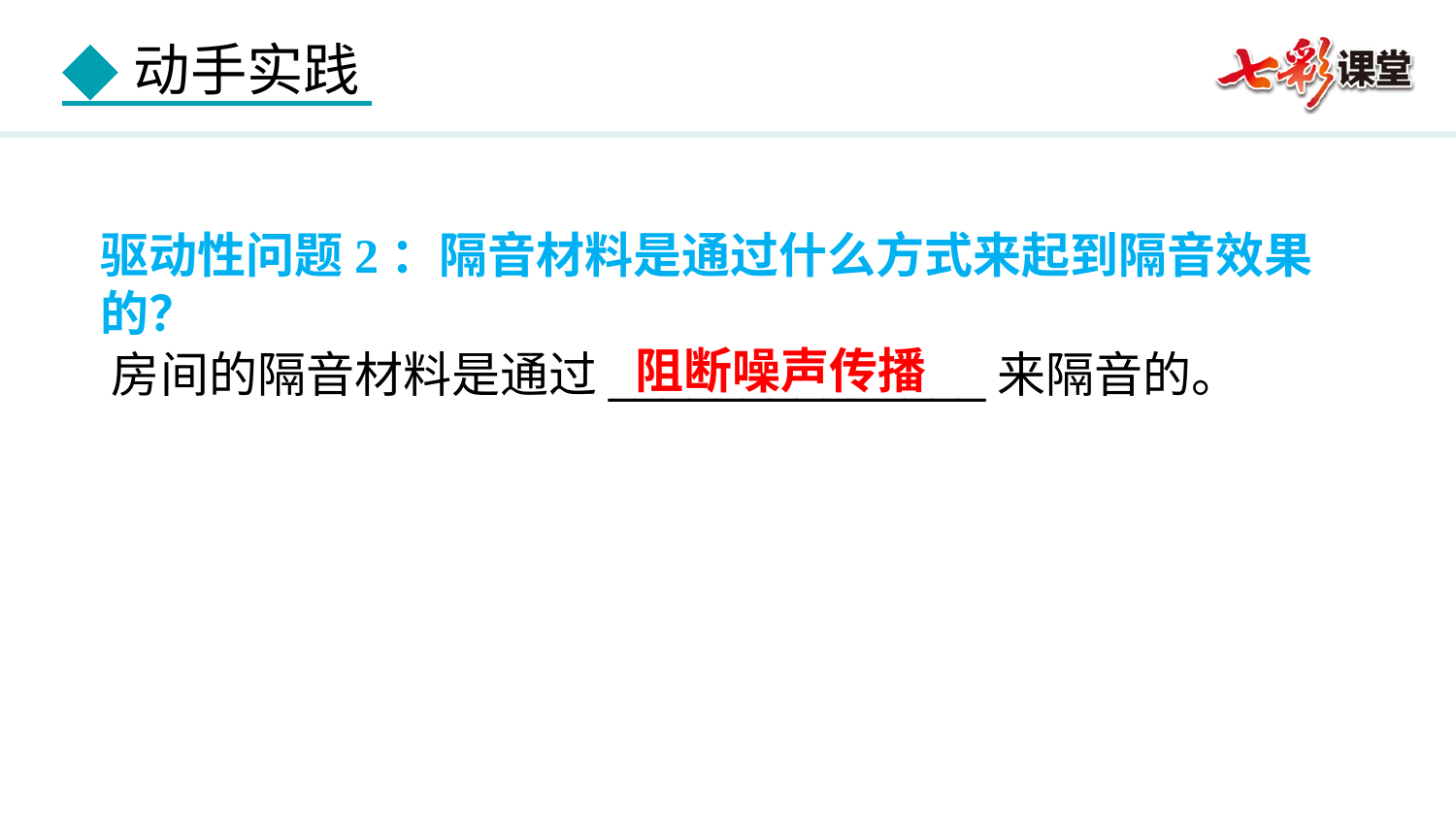

驱动性问题2：隔音材料是通过什么方式来起到隔音效果的？
房间的隔音材料是通过______________来隔音的。
阻断噪声传播